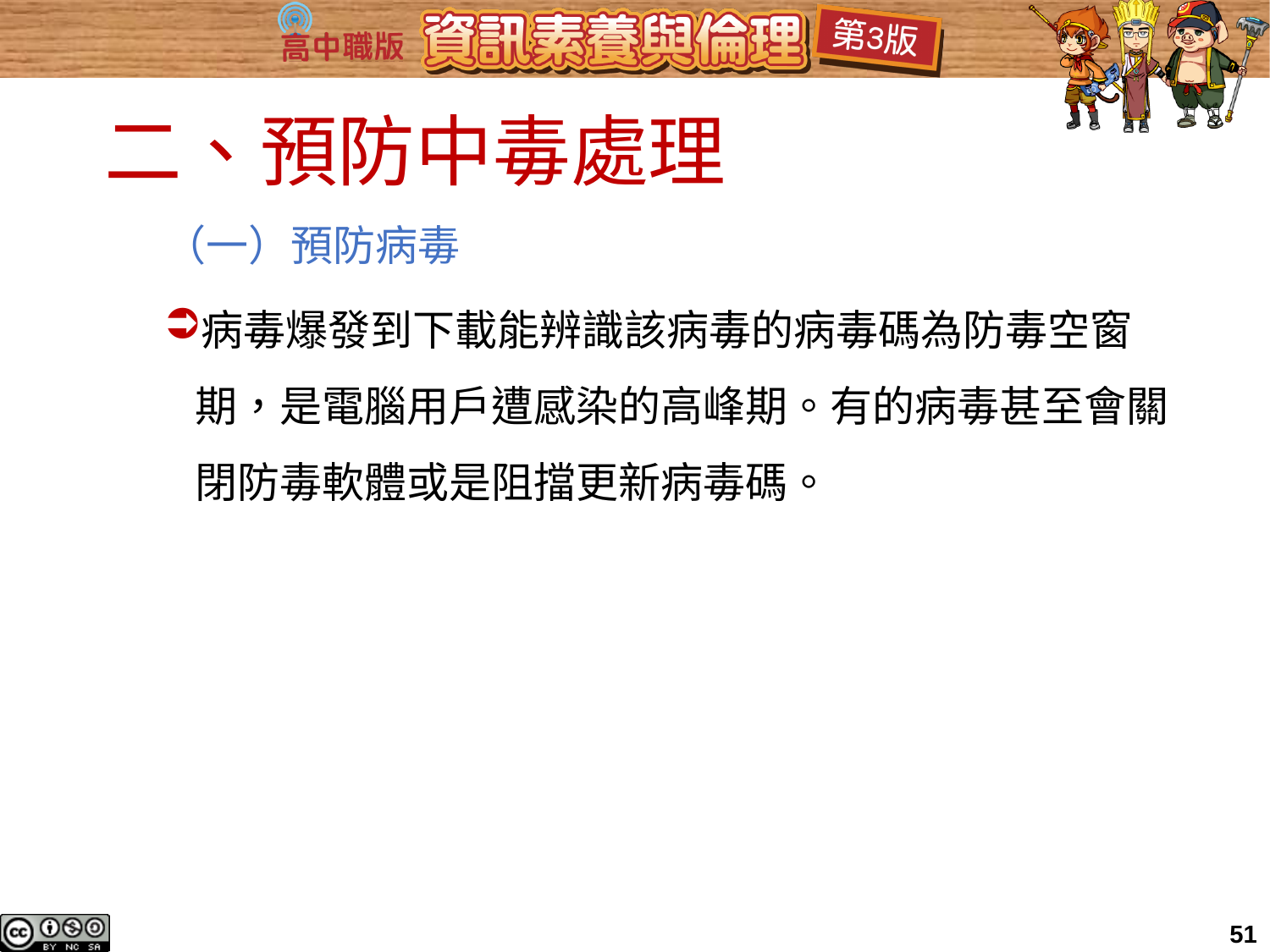

# 二、預防中毒處理

（一）預防病毒
病毒爆發到下載能辨識該病毒的病毒碼為防毒空窗期，是電腦用戶遭感染的高峰期。有的病毒甚至會關閉防毒軟體或是阻擋更新病毒碼。
51